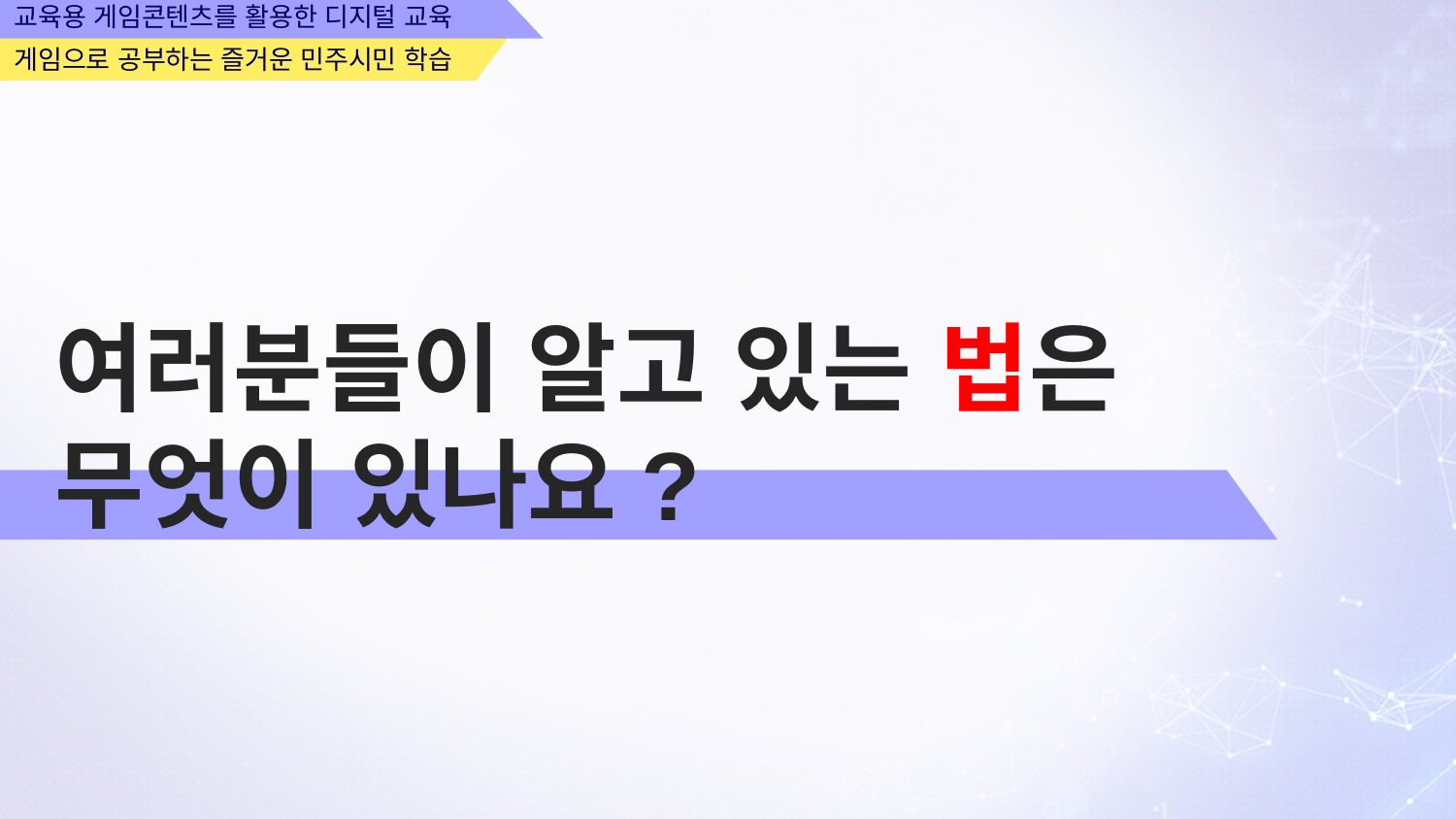

교육용 게임콘텐츠를 활용한 디지털 교육
게임으로 공부하는 즐거운 민주시민 학습

여러분들이 알고 있는 법은 무엇이 있나요?